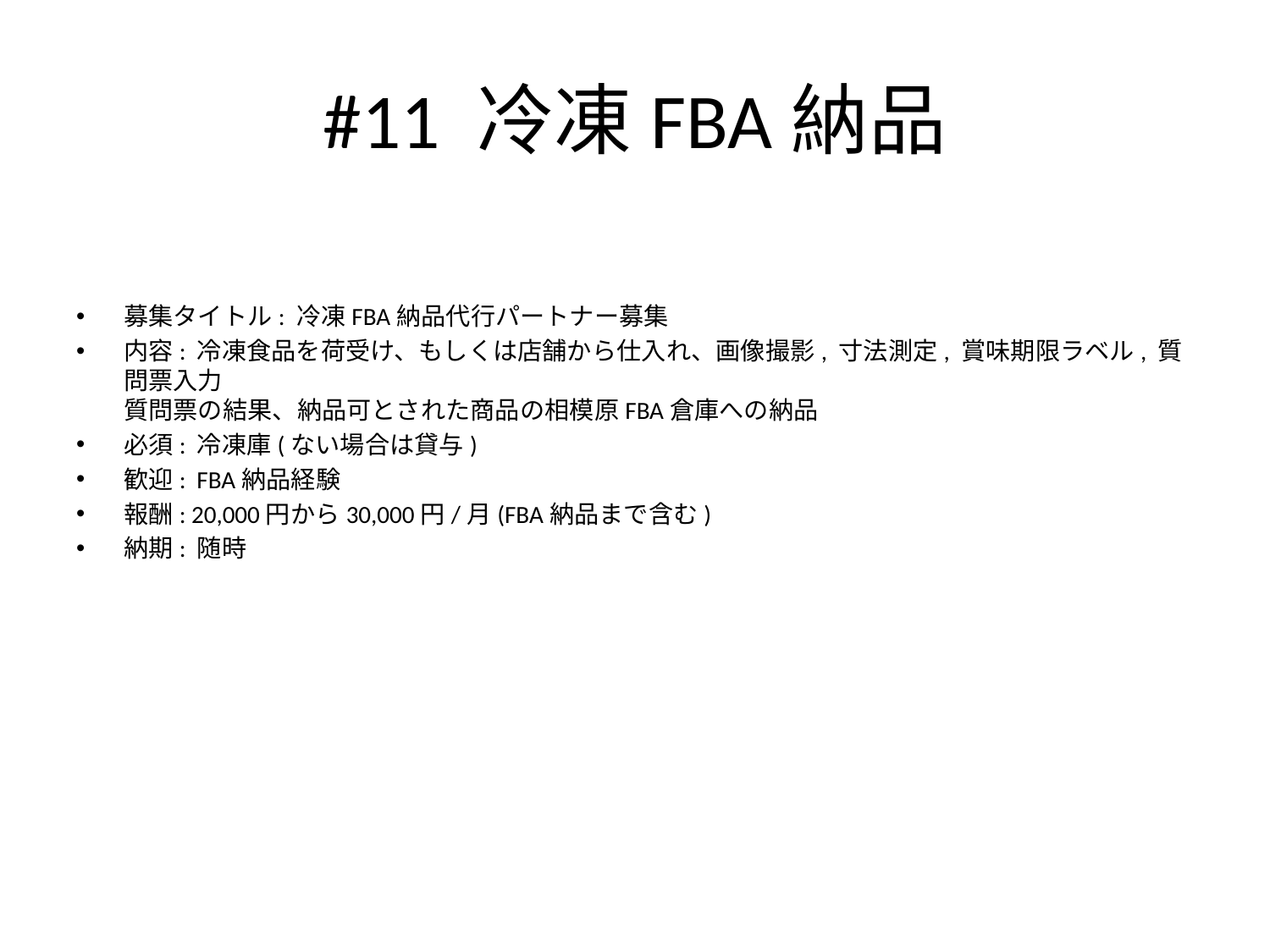

# #11 冷凍FBA納品

募集タイトル: 冷凍FBA納品代行パートナー募集
内容: 冷凍食品を荷受け、もしくは店舗から仕入れ、画像撮影, 寸法測定, 賞味期限ラベル, 質問票入力
質問票の結果、納品可とされた商品の相模原FBA倉庫への納品
必須: 冷凍庫(ない場合は貸与)
歓迎:  FBA納品経験
報酬: 20,000円から30,000円/月(FBA納品まで含む)
納期: 随時